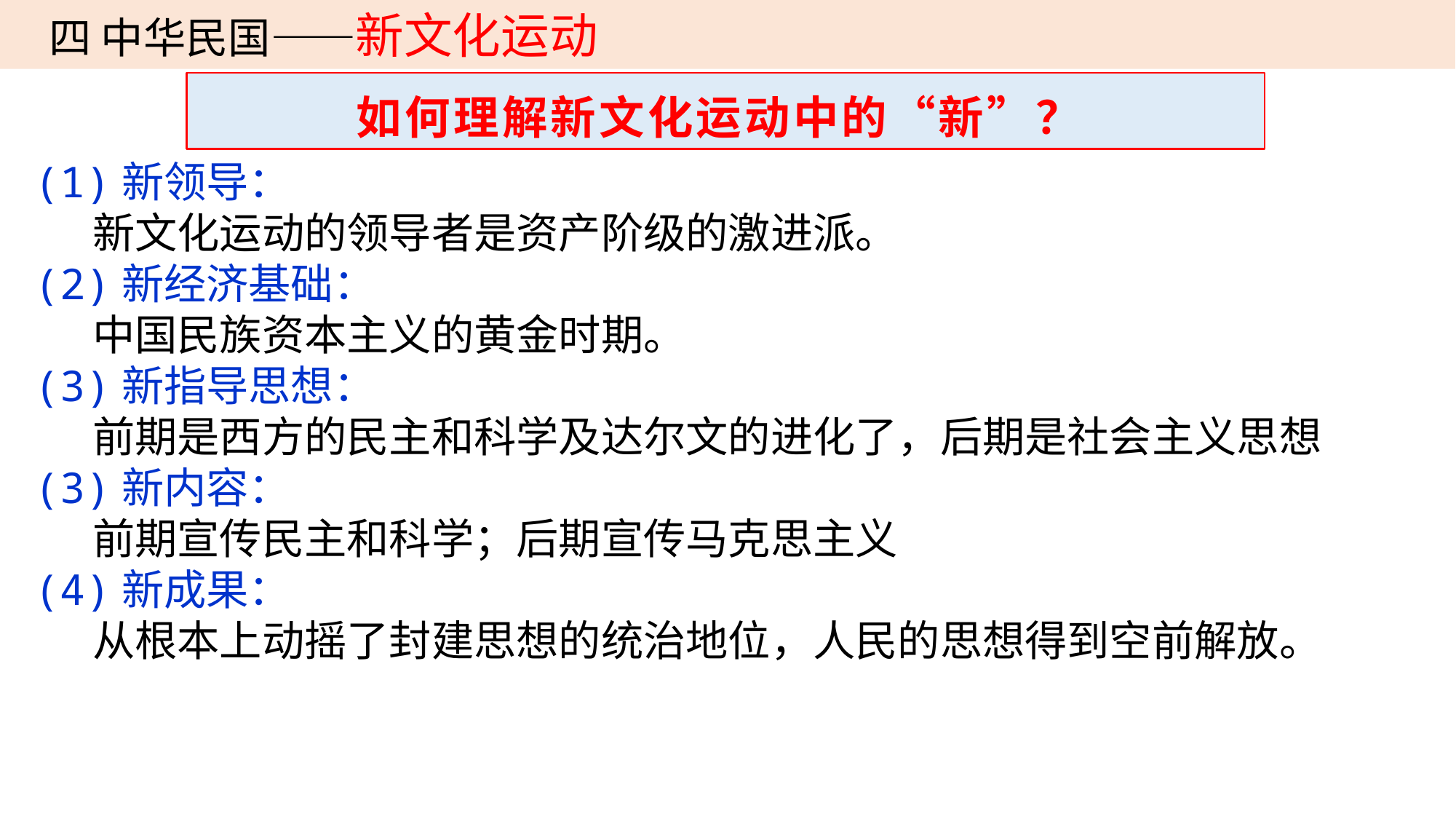

四 中华民国——新文化运动
如何理解新文化运动中的“新”？
(1)新领导：
     新文化运动的领导者是资产阶级的激进派。
(2)新经济基础：
     中国民族资本主义的黄金时期。
(3)新指导思想：
     前期是西方的民主和科学及达尔文的进化了，后期是社会主义思想
(3)新内容：
     前期宣传民主和科学；后期宣传马克思主义
(4)新成果：
     从根本上动摇了封建思想的统治地位，人民的思想得到空前解放。